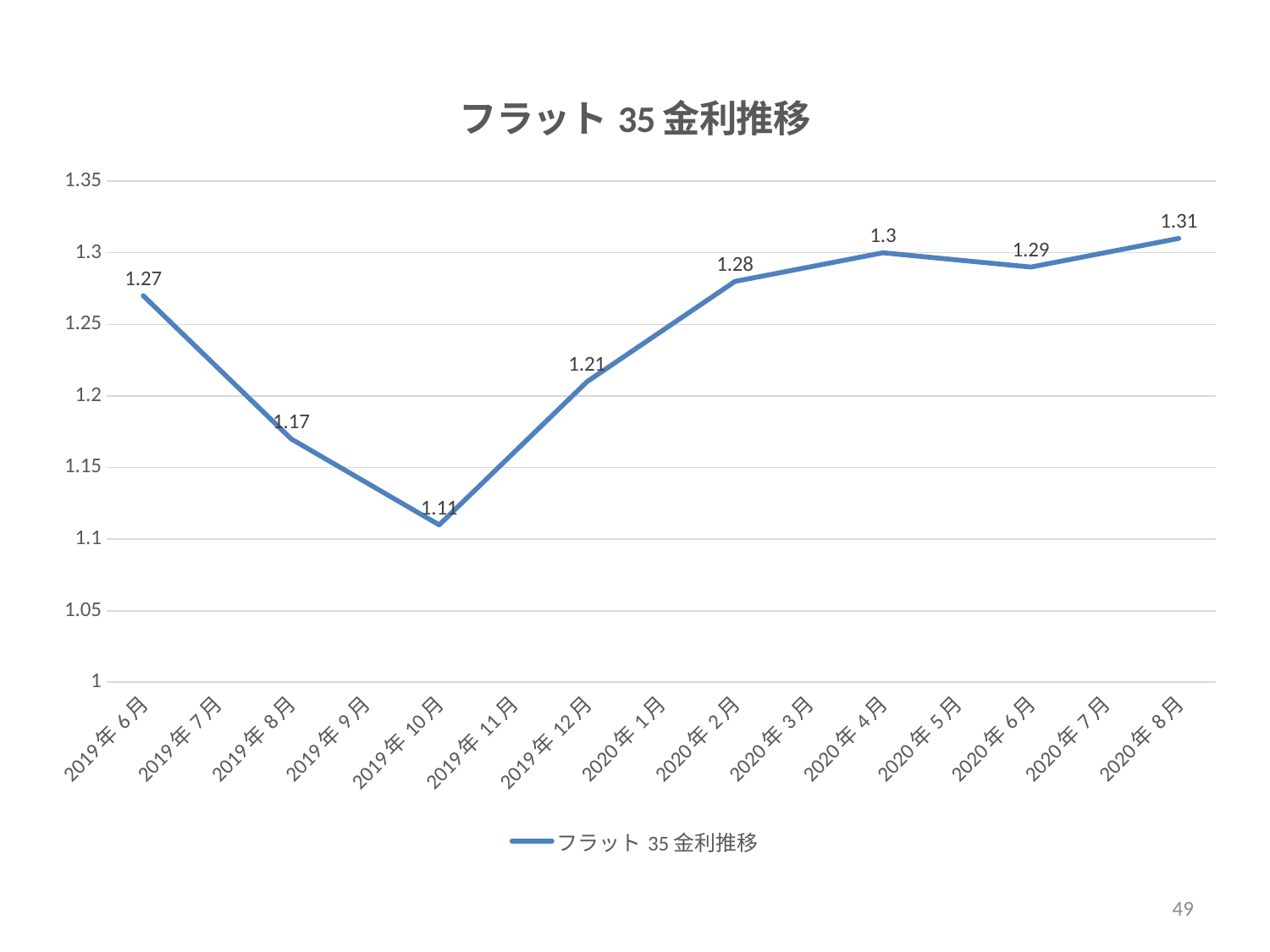

### Chart:

| Category | フラット35金利推移 |
|---|---|
| 43617 | 1.27 |
| 43678 | 1.17 |
| 43739 | 1.11 |
| 43800 | 1.21 |
| 43862 | 1.28 |
| 43922 | 1.3 |
| 43983 | 1.29 |
| 44044 | 1.31 |
49